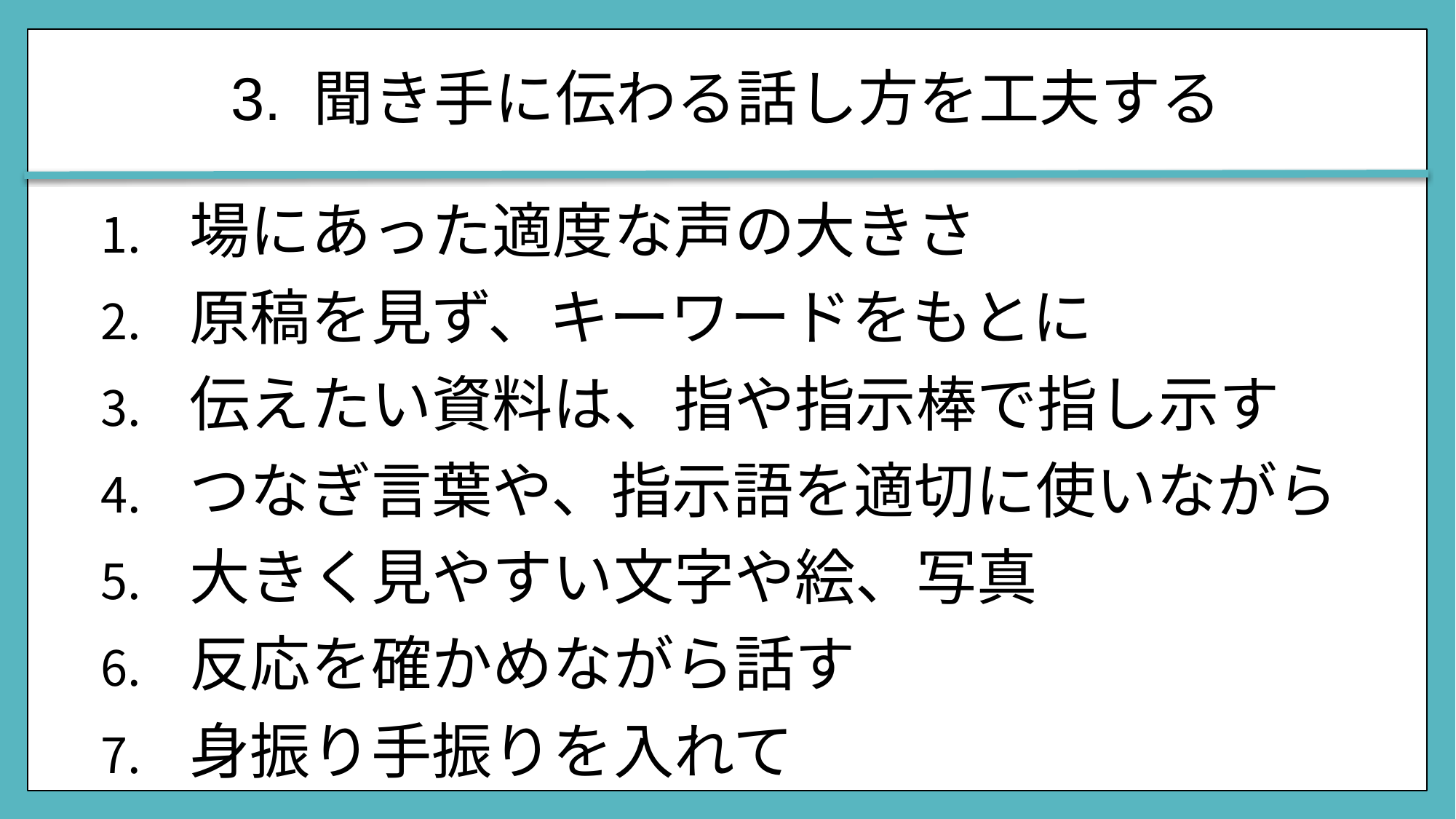

# 3. 聞き手に伝わる話し方を工夫する
場にあった適度な声の大きさ
原稿を見ず、キーワードをもとに
伝えたい資料は、指や指示棒で指し示す
つなぎ言葉や、指示語を適切に使いながら
大きく見やすい文字や絵、写真
反応を確かめながら話す
身振り手振りを入れて